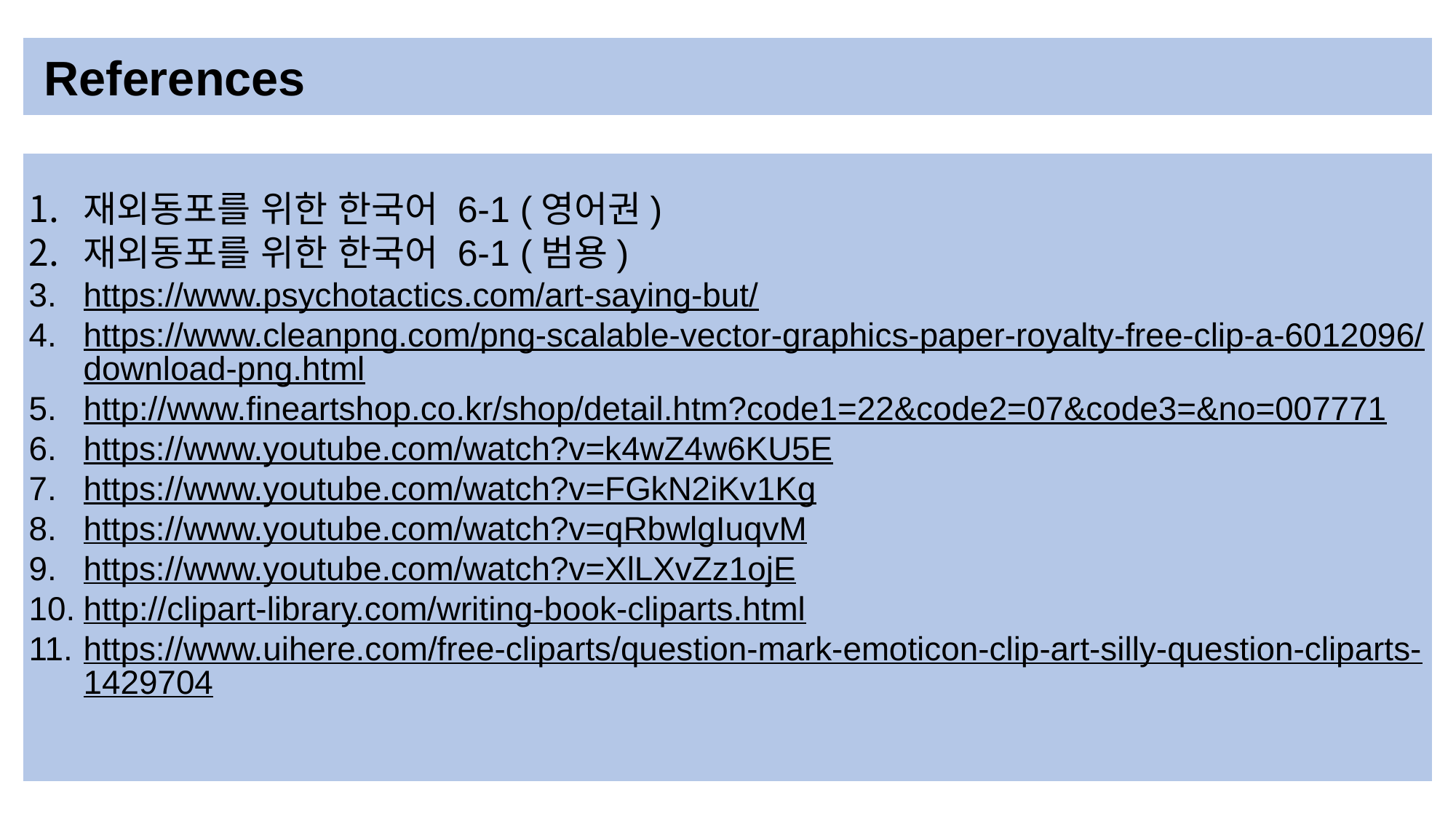

References

재외동포를 위한 한국어 6-1 (영어권)
재외동포를 위한 한국어 6-1 (범용)
https://www.psychotactics.com/art-saying-but/
https://www.cleanpng.com/png-scalable-vector-graphics-paper-royalty-free-clip-a-6012096/download-png.html
http://www.fineartshop.co.kr/shop/detail.htm?code1=22&code2=07&code3=&no=007771
https://www.youtube.com/watch?v=k4wZ4w6KU5E
https://www.youtube.com/watch?v=FGkN2iKv1Kg
https://www.youtube.com/watch?v=qRbwlgIuqvM
https://www.youtube.com/watch?v=XlLXvZz1ojE
http://clipart-library.com/writing-book-cliparts.html
https://www.uihere.com/free-cliparts/question-mark-emoticon-clip-art-silly-question-cliparts-1429704